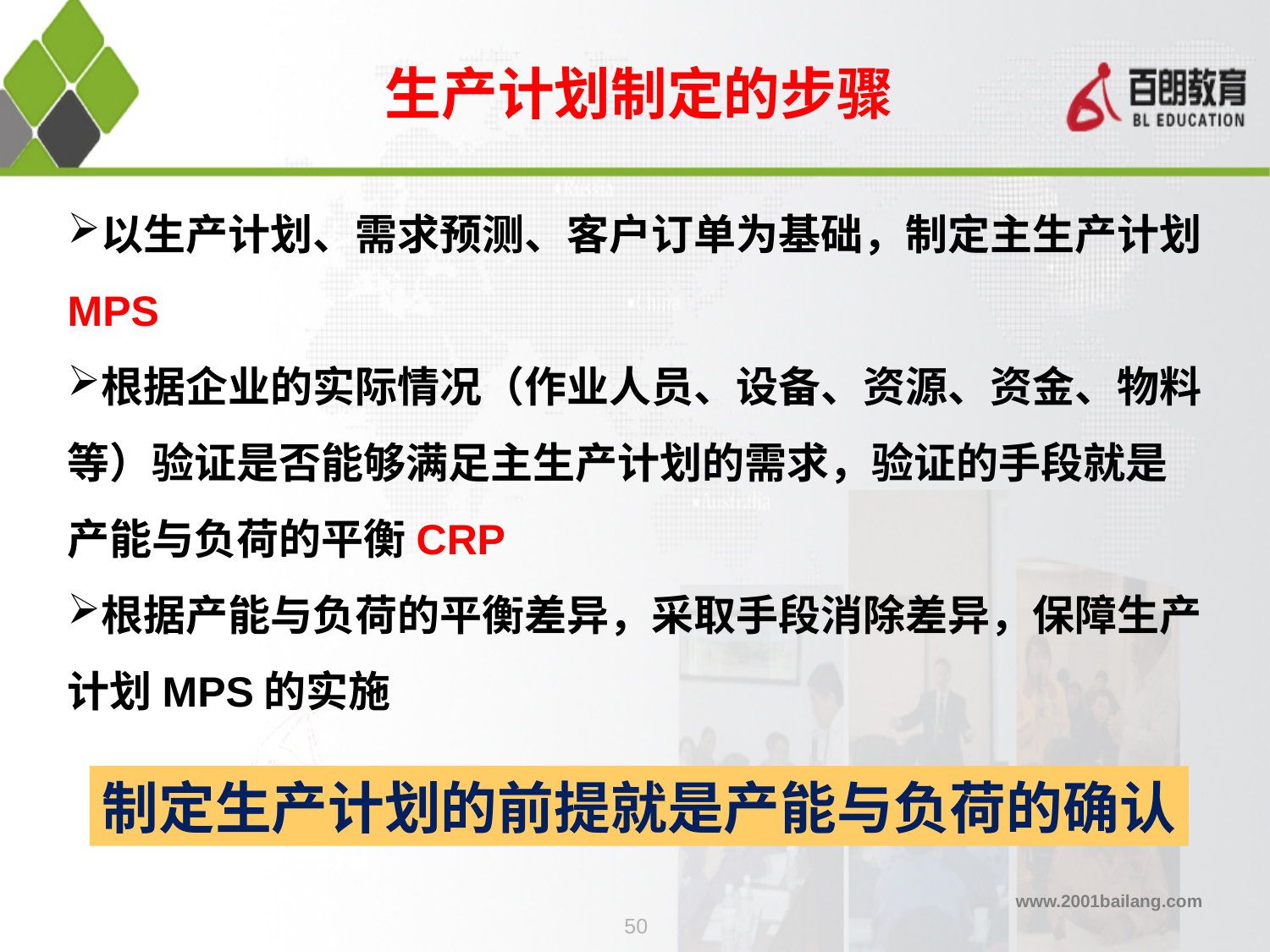

生产计划制定的步骤
以生产计划、需求预测、客户订单为基础，制定主生产计划MPS
根据企业的实际情况（作业人员、设备、资源、资金、物料等）验证是否能够满足主生产计划的需求，验证的手段就是产能与负荷的平衡CRP
根据产能与负荷的平衡差异，采取手段消除差异，保障生产计划MPS的实施
制定生产计划的前提就是产能与负荷的确认
50